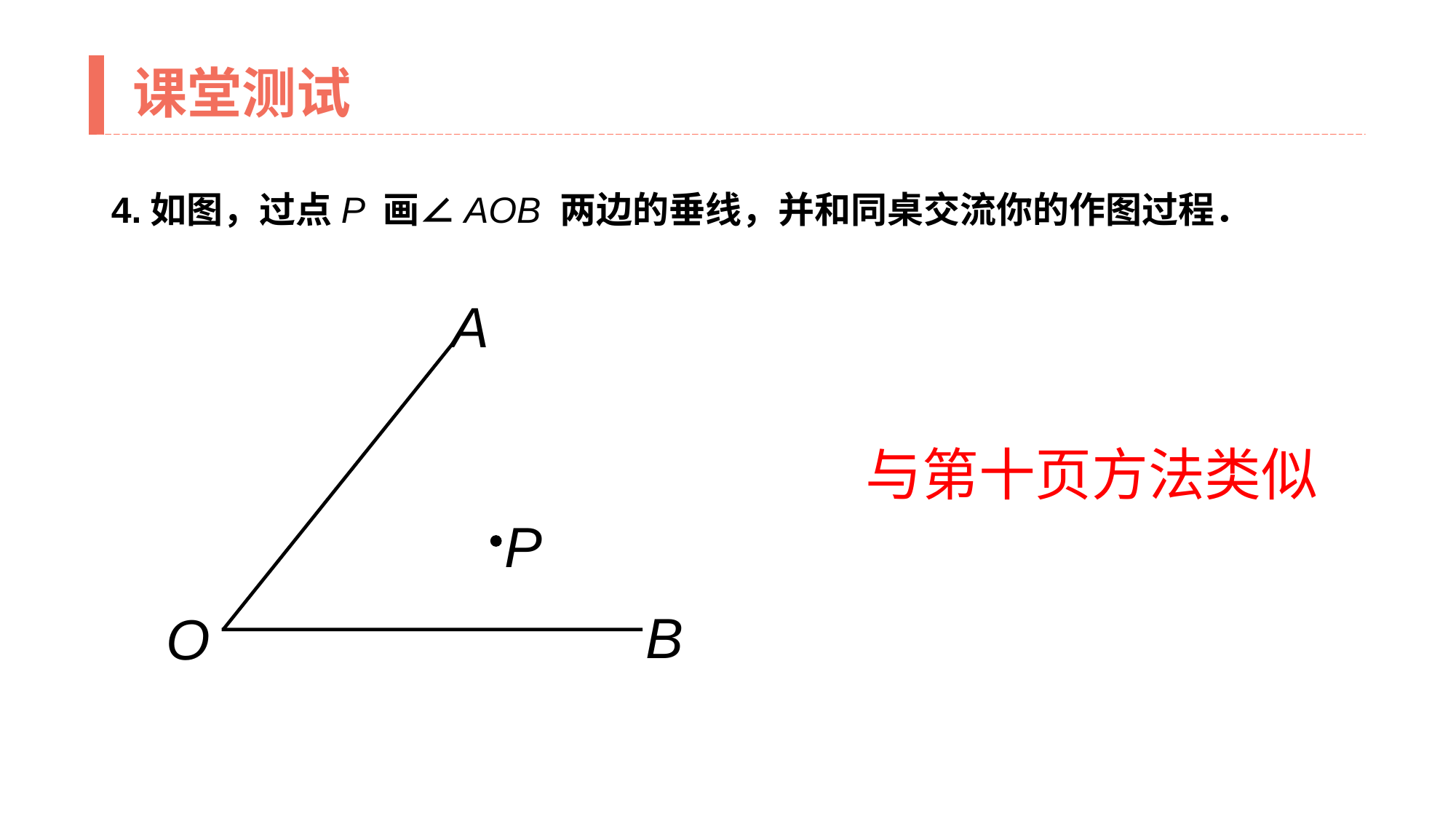

课堂测试
4.如图，过点P 画∠AOB 两边的垂线，并和同桌交流你的作图过程．
A

P

B
O

与第十页方法类似